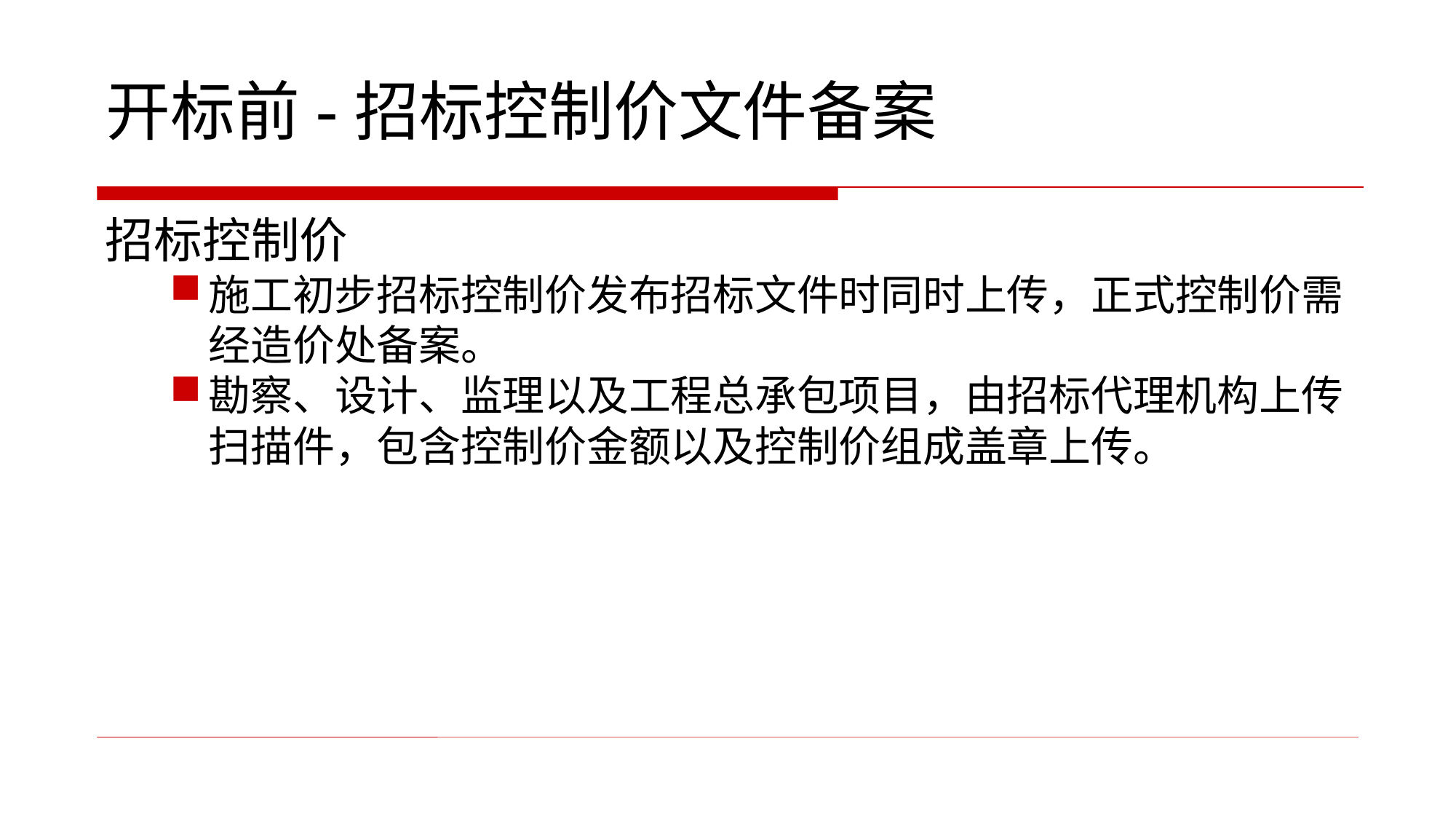

开标前-招标控制价文件备案
招标控制价
施工初步招标控制价发布招标文件时同时上传，正式控制价需经造价处备案。
勘察、设计、监理以及工程总承包项目，由招标代理机构上传扫描件，包含控制价金额以及控制价组成盖章上传。